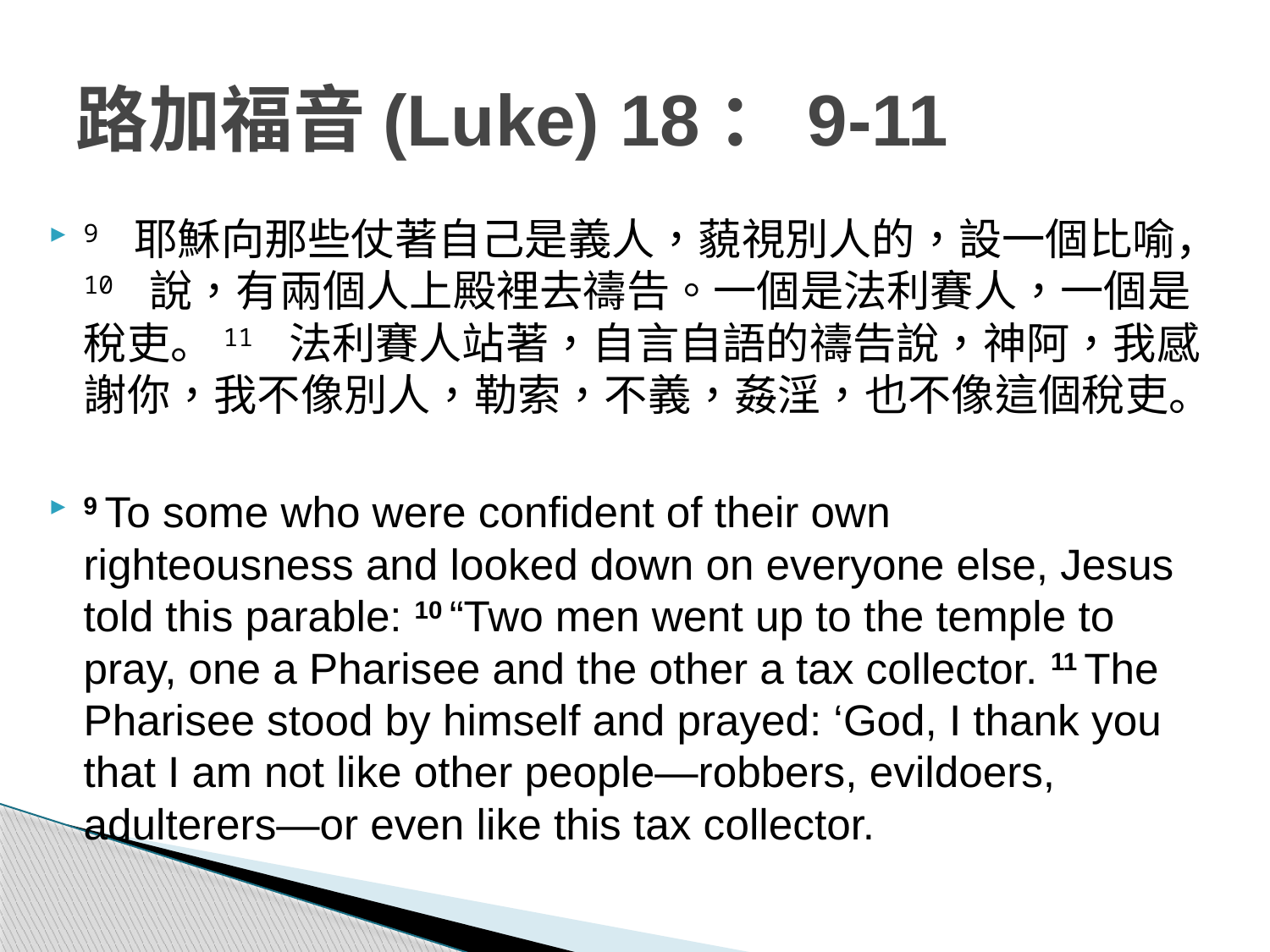

# 路加福音(Luke) 18：9-11
9 耶穌向那些仗著自己是義人，藐視別人的，設一個比喻，10 說，有兩個人上殿裡去禱告。一個是法利賽人，一個是稅吏。11 法利賽人站著，自言自語的禱告說，神阿，我感謝你，我不像別人，勒索，不義，姦淫，也不像這個稅吏。

9 To some who were confident of their own righteousness and looked down on everyone else, Jesus told this parable: 10 “Two men went up to the temple to pray, one a Pharisee and the other a tax collector. 11 The Pharisee stood by himself and prayed: ‘God, I thank you that I am not like other people—robbers, evildoers, adulterers—or even like this tax collector.